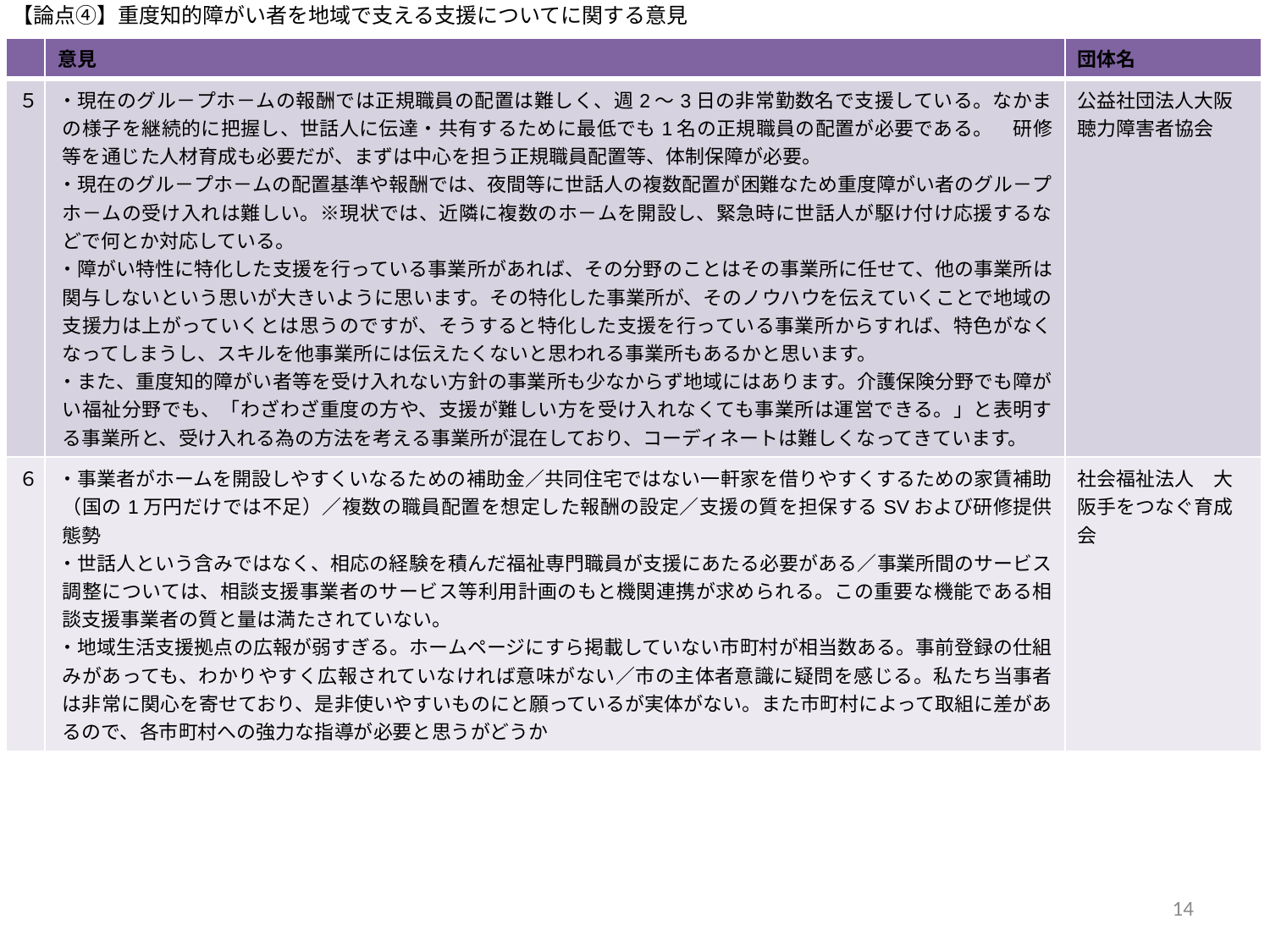

【論点④】重度知的障がい者を地域で支える支援についてに関する意見
|  | 意見 | 団体名 |
| --- | --- | --- |
| ５ | ・現在のグル－プホ－ムの報酬では正規職員の配置は難しく、週2～3日の非常勤数名で支援している。なかまの様子を継続的に把握し、世話人に伝達・共有するために最低でも1名の正規職員の配置が必要である。　研修等を通じた人材育成も必要だが、まずは中心を担う正規職員配置等、体制保障が必要。 ・現在のグル－プホ－ムの配置基準や報酬では、夜間等に世話人の複数配置が困難なため重度障がい者のグル－プホ－ムの受け入れは難しい。※現状では、近隣に複数のホ－ムを開設し、緊急時に世話人が駆け付け応援するなどで何とか対応している。 ・障がい特性に特化した支援を行っている事業所があれば、その分野のことはその事業所に任せて、他の事業所は関与しないという思いが大きいように思います。その特化した事業所が、そのノウハウを伝えていくことで地域の支援力は上がっていくとは思うのですが、そうすると特化した支援を行っている事業所からすれば、特色がなくなってしまうし、スキルを他事業所には伝えたくないと思われる事業所もあるかと思います。 ・また、重度知的障がい者等を受け入れない方針の事業所も少なからず地域にはあります。介護保険分野でも障がい福祉分野でも、「わざわざ重度の方や、支援が難しい方を受け入れなくても事業所は運営できる。」と表明する事業所と、受け入れる為の方法を考える事業所が混在しており、コーディネートは難しくなってきています。 | 公益社団法人大阪聴力障害者協会 |
| ６ | ・事業者がホームを開設しやすくいなるための補助金／共同住宅ではない一軒家を借りやすくするための家賃補助（国の1万円だけでは不足）／複数の職員配置を想定した報酬の設定／支援の質を担保するSVおよび研修提供態勢 ・世話人という含みではなく、相応の経験を積んだ福祉専門職員が支援にあたる必要がある／事業所間のサービス調整については、相談支援事業者のサービス等利用計画のもと機関連携が求められる。この重要な機能である相談支援事業者の質と量は満たされていない。 ・地域生活支援拠点の広報が弱すぎる。ホームページにすら掲載していない市町村が相当数ある。事前登録の仕組みがあっても、わかりやすく広報されていなければ意味がない／市の主体者意識に疑問を感じる。私たち当事者は非常に関心を寄せており、是非使いやすいものにと願っているが実体がない。また市町村によって取組に差があるので、各市町村への強力な指導が必要と思うがどうか | 社会福祉法人　大阪手をつなぐ育成会 |
14